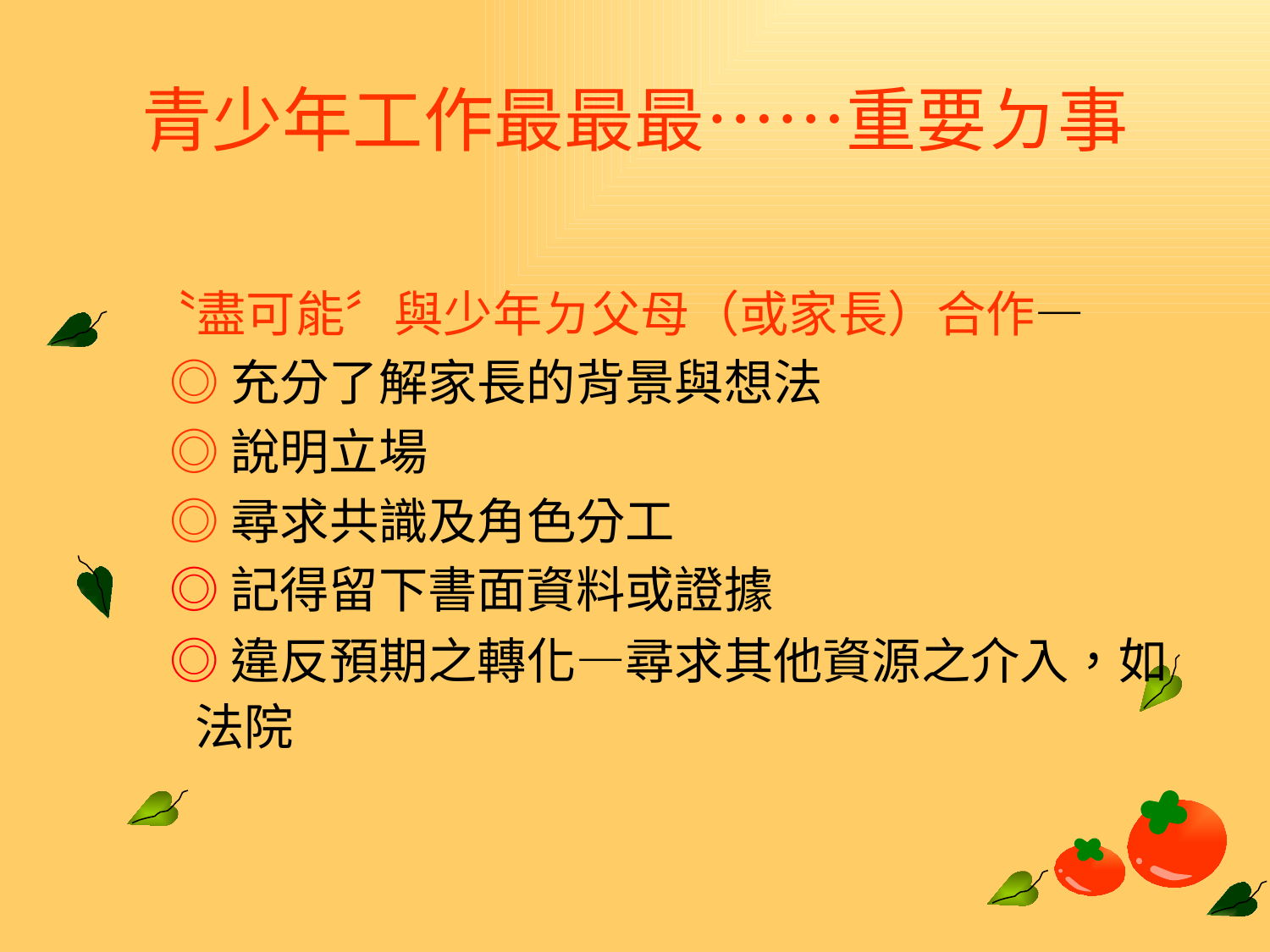

# 青少年工作最最最……重要ㄉ事
〝盡可能〞與少年ㄉ父母（或家長）合作—
  ◎充分了解家長的背景與想法
  ◎說明立場
  ◎尋求共識及角色分工
  ◎記得留下書面資料或證據
  ◎違反預期之轉化—尋求其他資源之介入，如法院